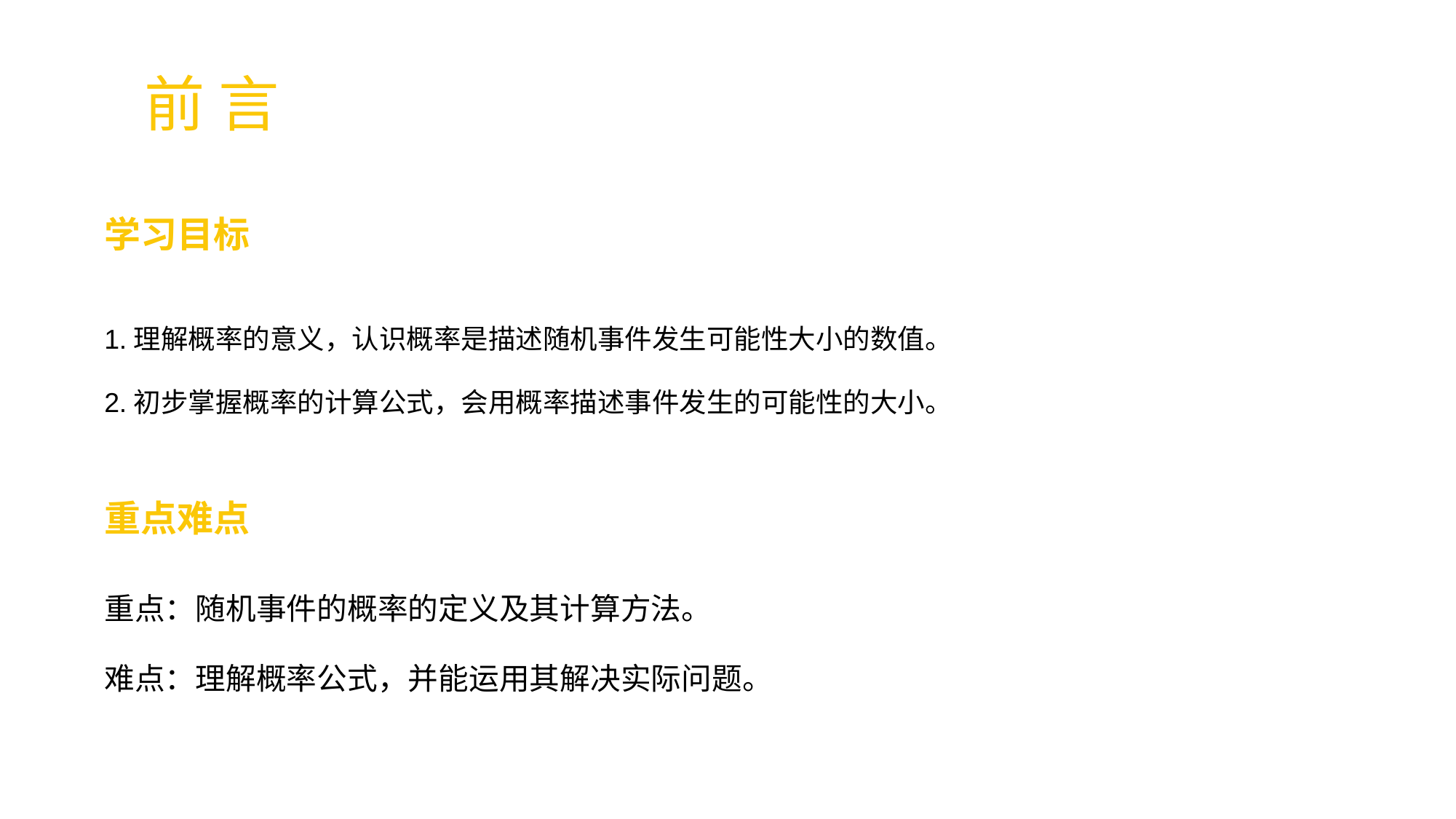

前 言
学习目标
1.理解概率的意义，认识概率是描述随机事件发生可能性大小的数值。
2.初步掌握概率的计算公式，会用概率描述事件发生的可能性的大小。
重点难点
重点：随机事件的概率的定义及其计算方法。
难点：理解概率公式，并能运用其解决实际问题。